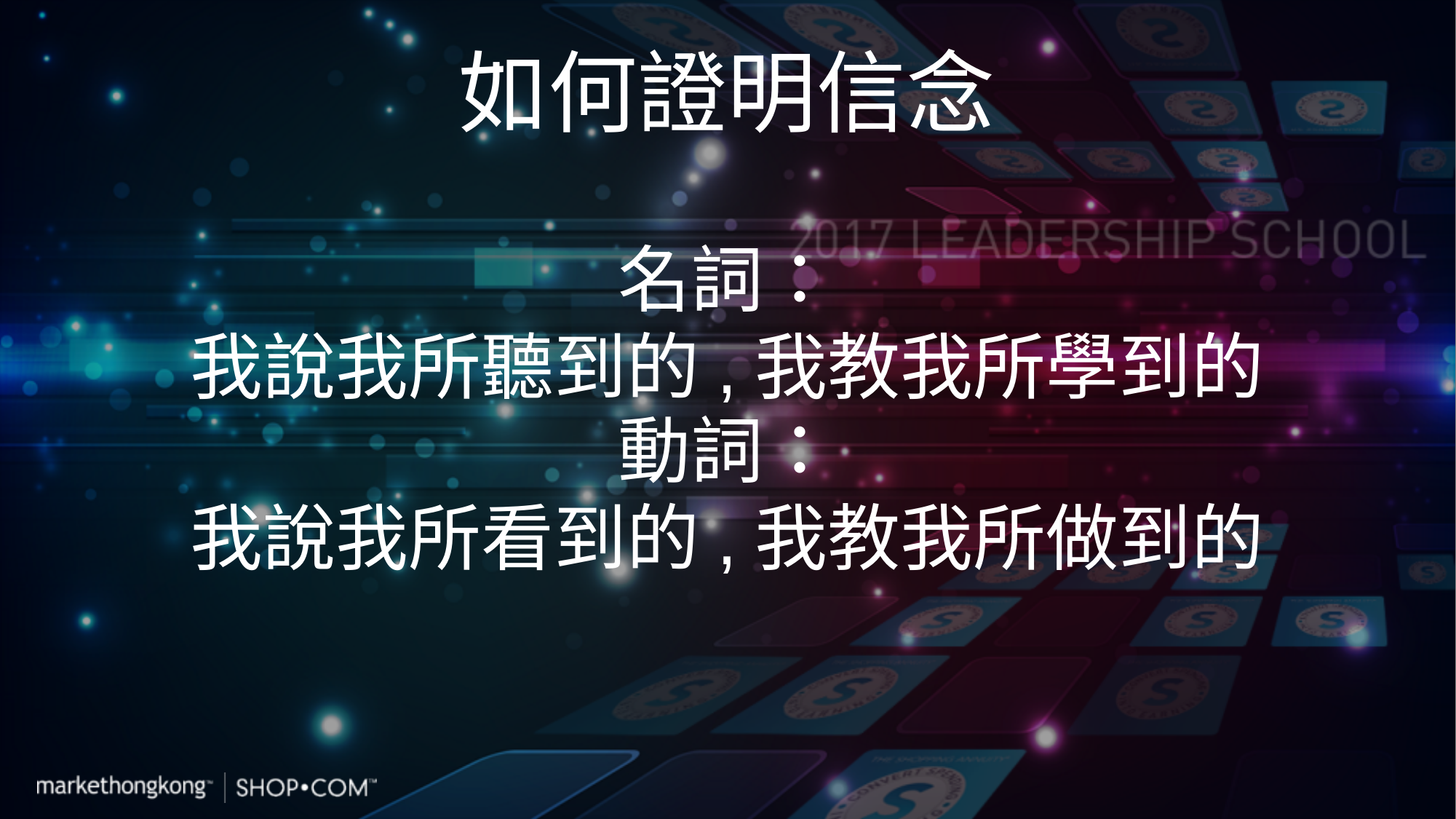

# 如何證明信念
名詞：
我說我所聽到的,我教我所學到的
動詞：
我說我所看到的,我教我所做到的